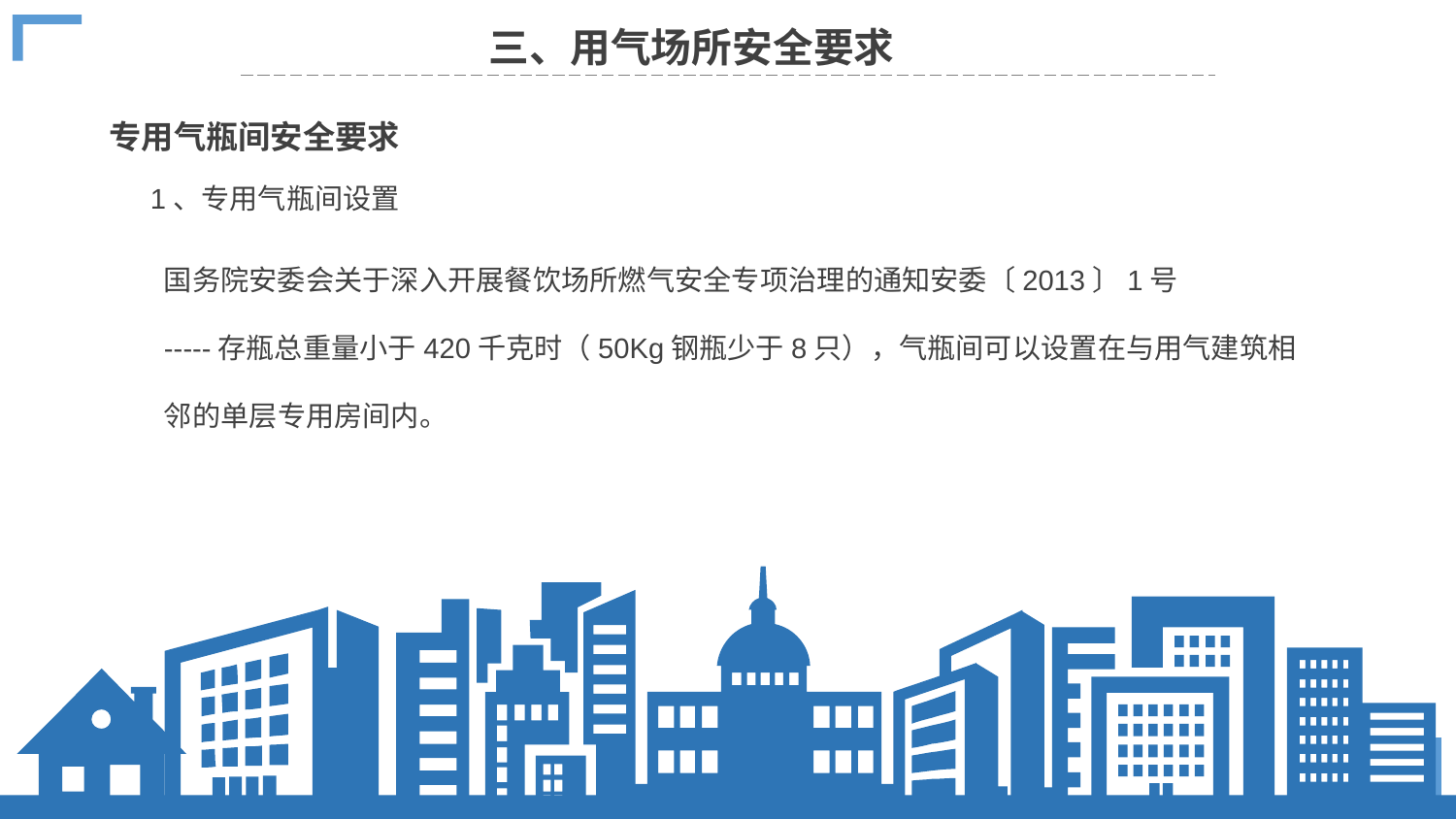

三、用气场所安全要求
专用气瓶间安全要求
1、专用气瓶间设置
国务院安委会关于深入开展餐饮场所燃气安全专项治理的通知安委〔2013〕1号
-----存瓶总重量小于420千克时（50Kg钢瓶少于8只），气瓶间可以设置在与用气建筑相邻的单层专用房间内。